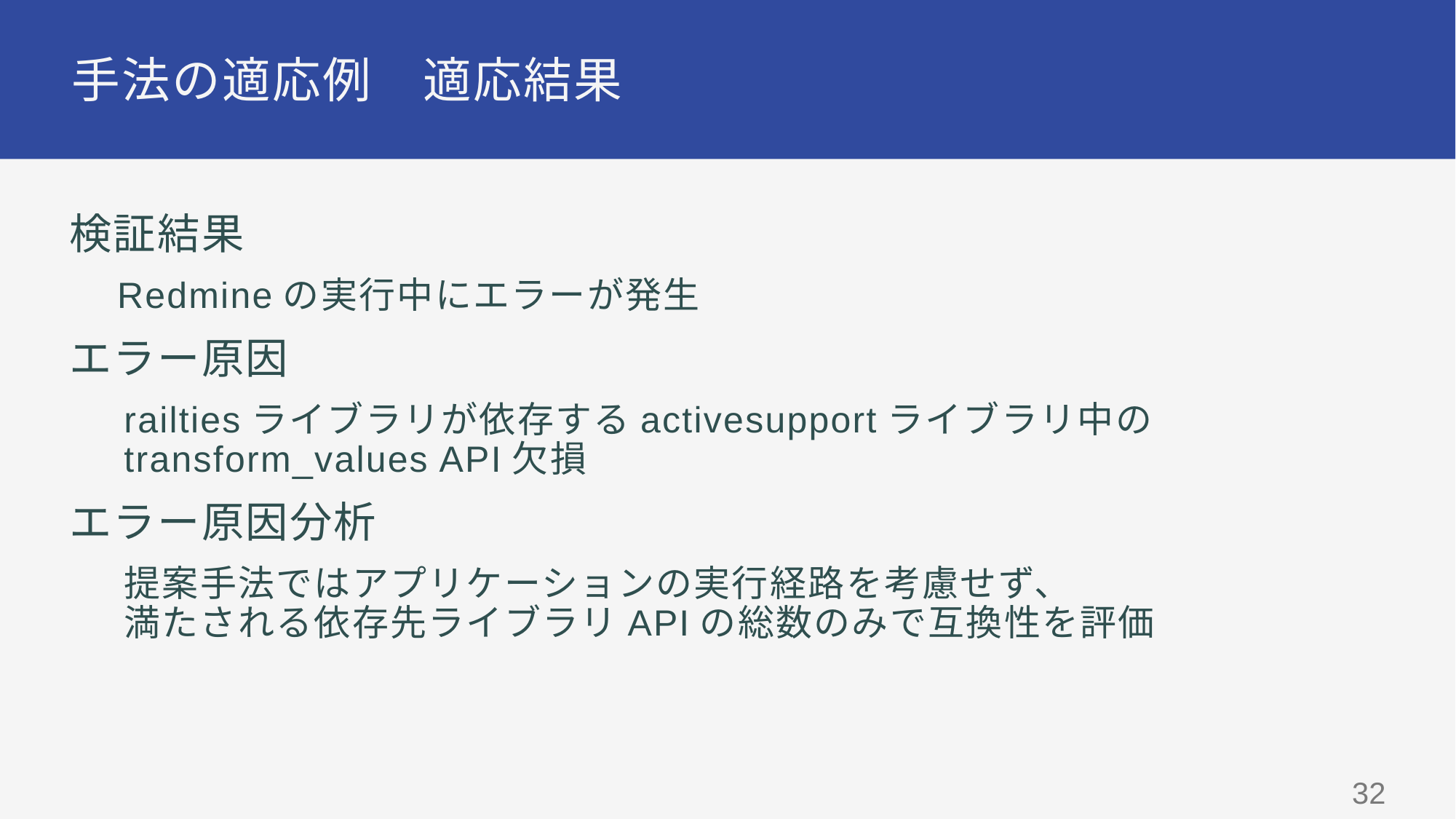

# 手法の適応例　適応結果
検証結果
Redmineの実行中にエラーが発生
エラー原因
railtiesライブラリが依存するactivesupportライブラリ中の
transform_values API欠損
エラー原因分析
提案手法ではアプリケーションの実行経路を考慮せず、
満たされる依存先ライブラリAPIの総数のみで互換性を評価
32